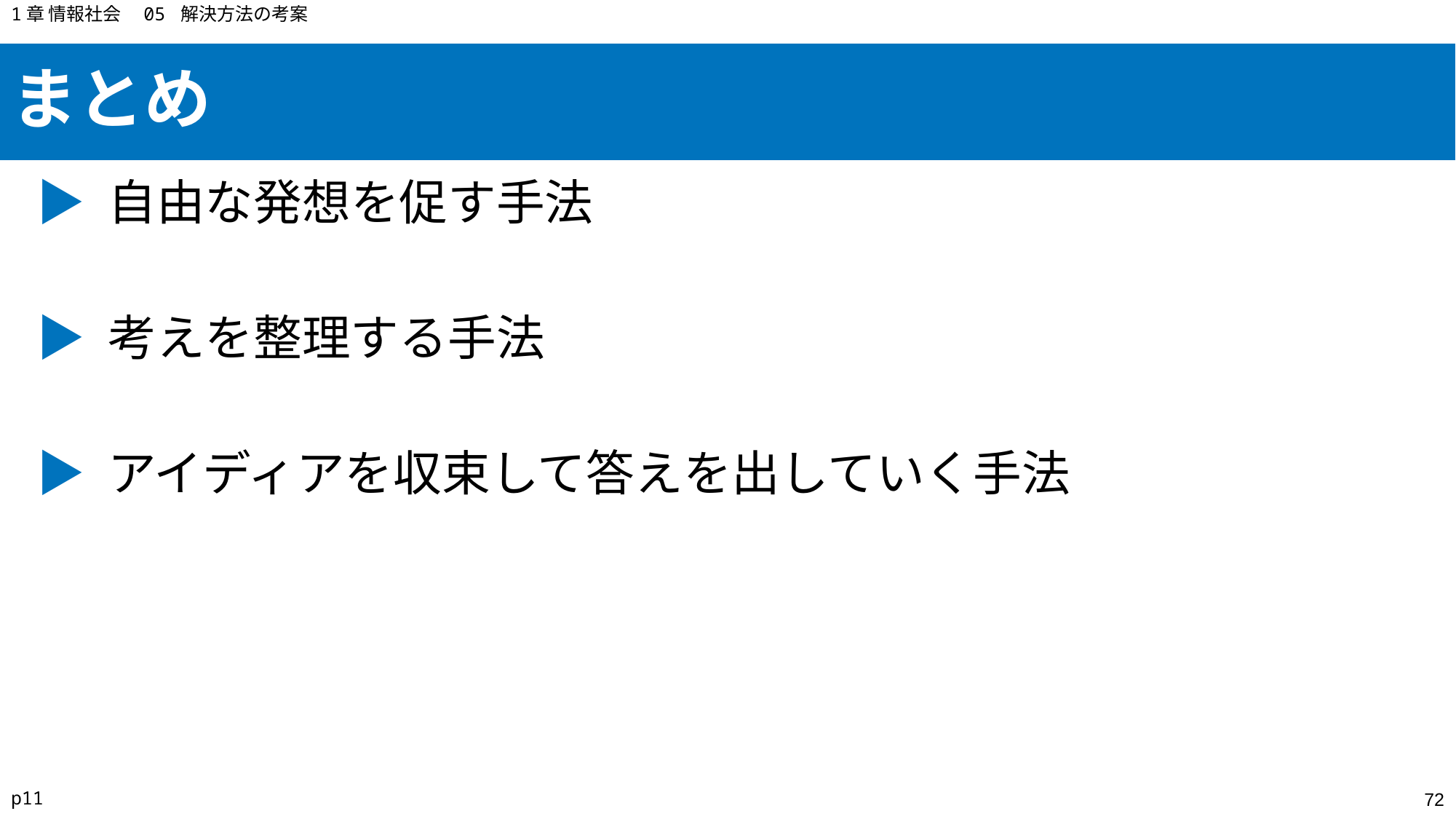

1章 情報社会　05 解決方法の考案

まとめ
▶ 自由な発想を促す手法

▶ 考えを整理する手法

▶ アイディアを収束して答えを出していく手法

p11
72